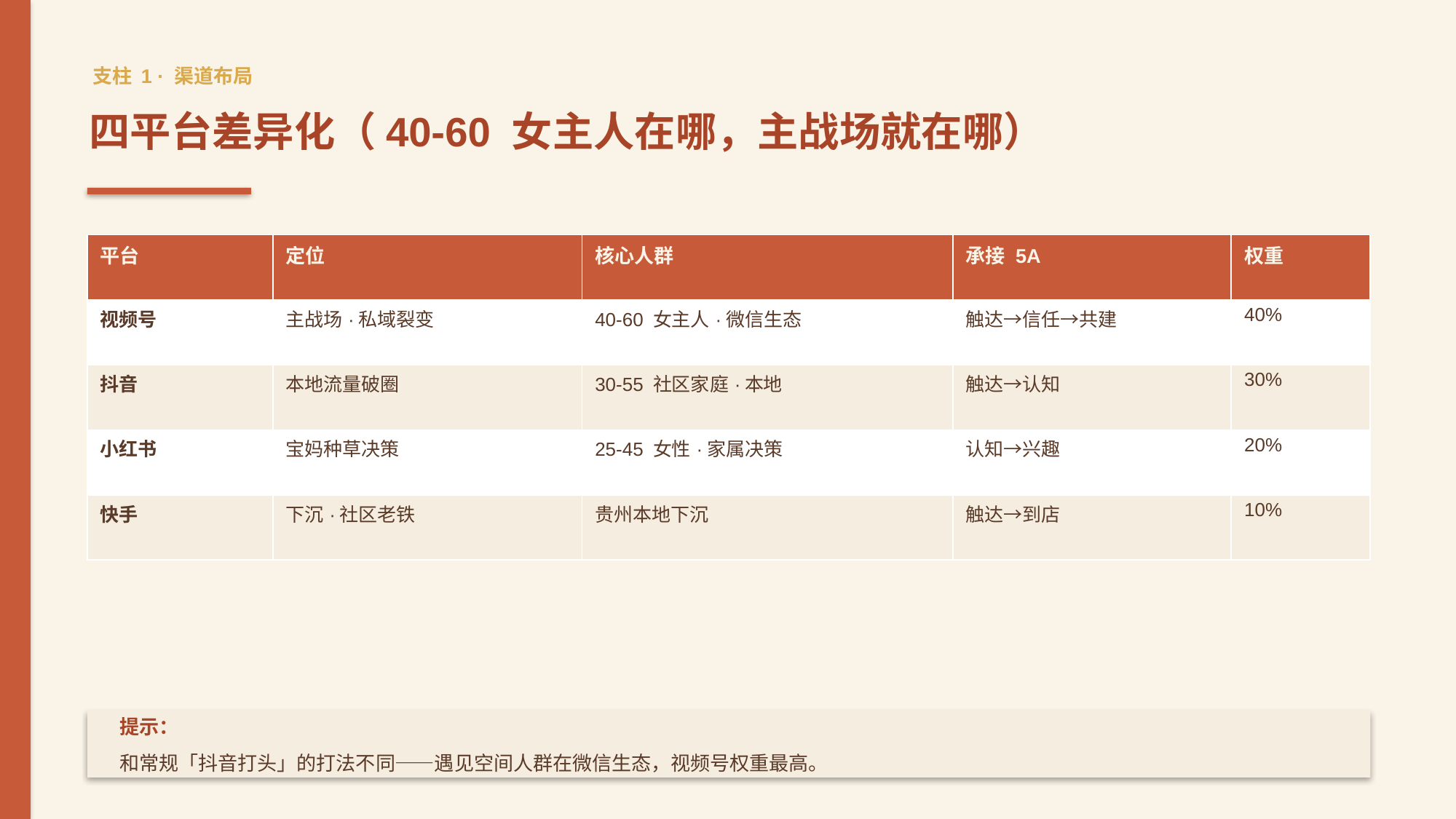

支柱 1 · 渠道布局
四平台差异化（40-60 女主人在哪，主战场就在哪）

| 平台 | 定位 | 核心人群 | 承接 5A | 权重 |
| --- | --- | --- | --- | --- |
| 视频号 | 主战场·私域裂变 | 40-60 女主人·微信生态 | 触达→信任→共建 | 40% |
| 抖音 | 本地流量破圈 | 30-55 社区家庭·本地 | 触达→认知 | 30% |
| 小红书 | 宝妈种草决策 | 25-45 女性·家属决策 | 认知→兴趣 | 20% |
| 快手 | 下沉·社区老铁 | 贵州本地下沉 | 触达→到店 | 10% |

提示：
和常规「抖音打头」的打法不同——遇见空间人群在微信生态，视频号权重最高。